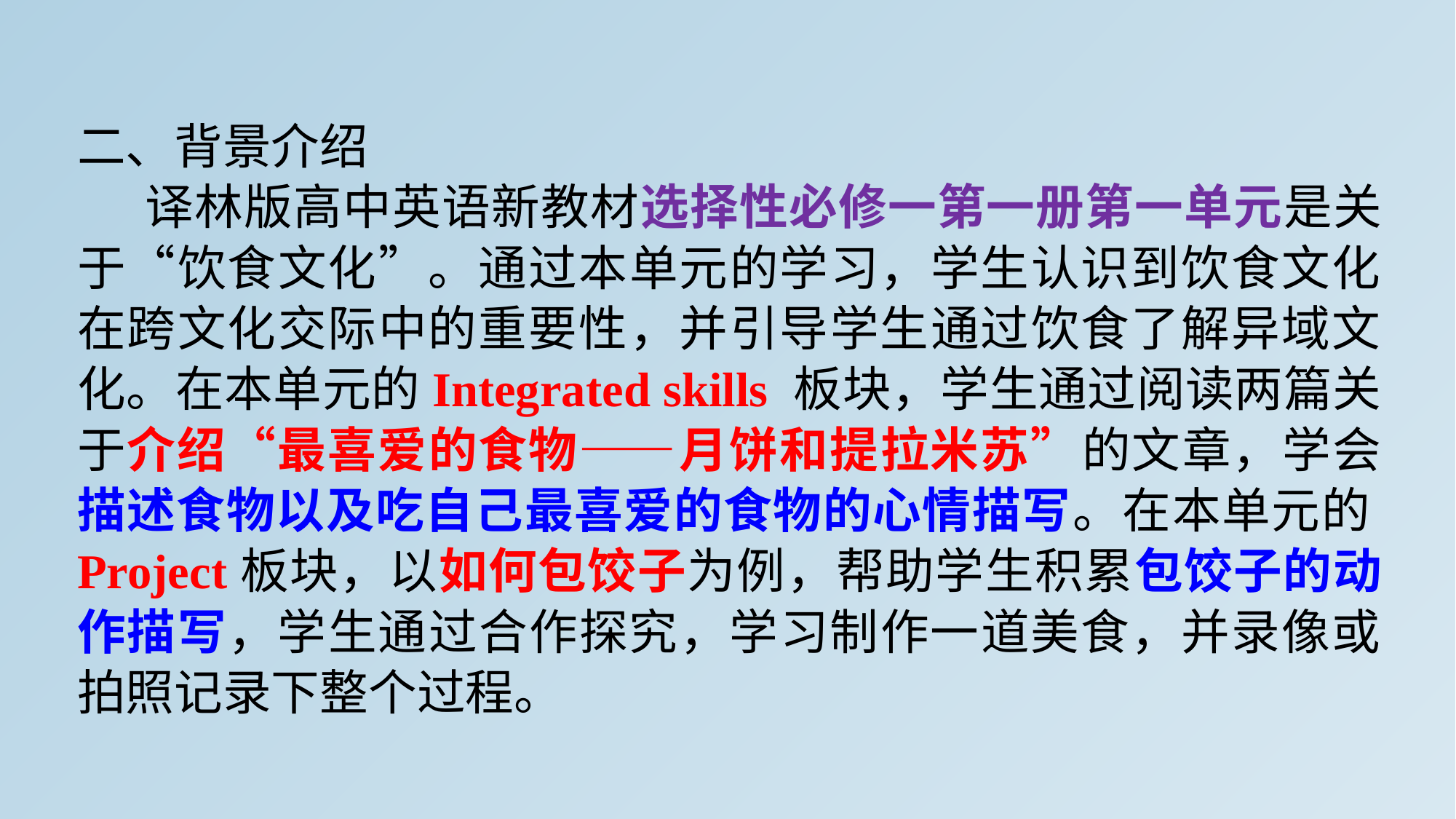

二、背景介绍
  译林版高中英语新教材选择性必修一第一册第一单元是关于“饮食文化”。通过本单元的学习，学生认识到饮食文化在跨文化交际中的重要性，并引导学生通过饮食了解异域文化。在本单元的Integrated skills 板块，学生通过阅读两篇关于介绍“最喜爱的食物——月饼和提拉米苏”的文章，学会描述食物以及吃自己最喜爱的食物的心情描写。在本单元的Project板块，以如何包饺子为例，帮助学生积累包饺子的动作描写，学生通过合作探究，学习制作一道美食，并录像或拍照记录下整个过程。